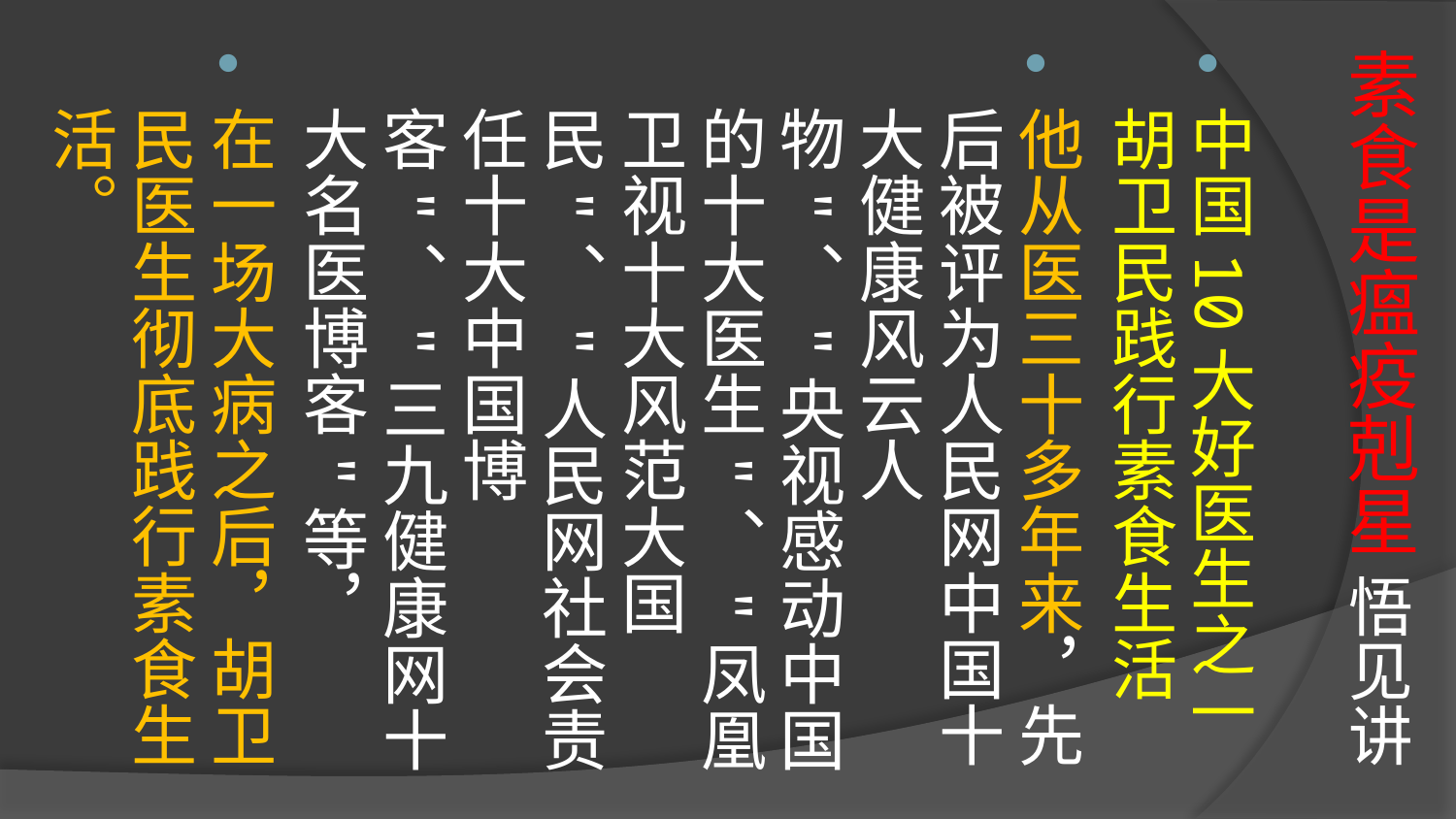

# 素食是瘟疫剋星 悟见讲
中国10大好医生之一胡卫民践行素食生活
他从医三十多年来，先后被评为人民网中国十大健康风云人物"、"央视感动中国的十大医生"、"凤凰卫视十大风范大国民"、"人民网社会责任十大中国博客"、"三九健康网十大名医博客"等，
在一场大病之后，胡卫民医生彻底践行素食生活。